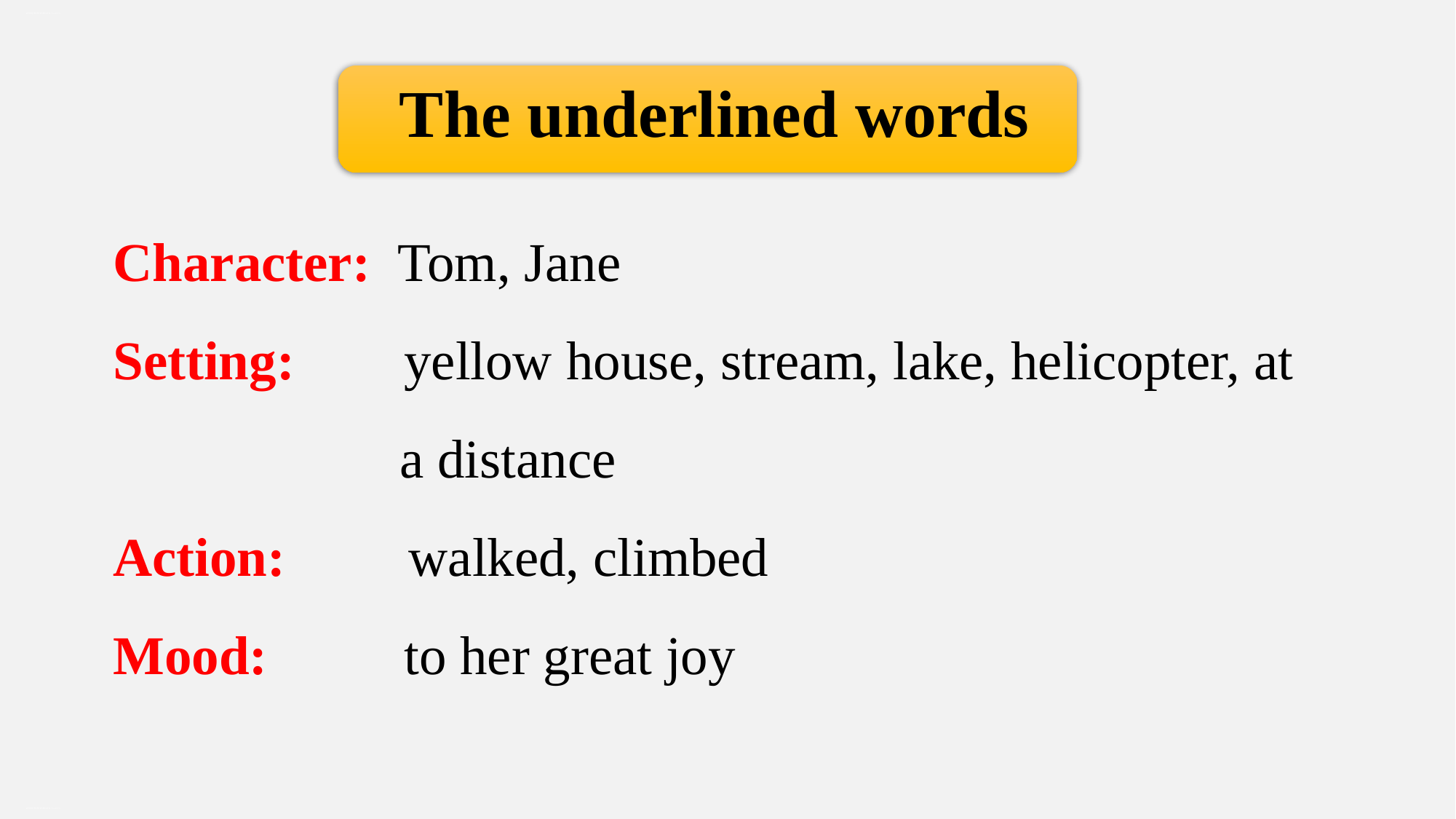

高考新题型“读后续写”英文教学公开课(共42张PPT)

The underlined words
Character:  Tom, Jane
Setting:        yellow house, stream, lake, helicopter, at
                     a distance
Action:         walked, climbed
Mood:          to her great joy
高考新题型“读后续写”英文教学公开课(共42张PPT)